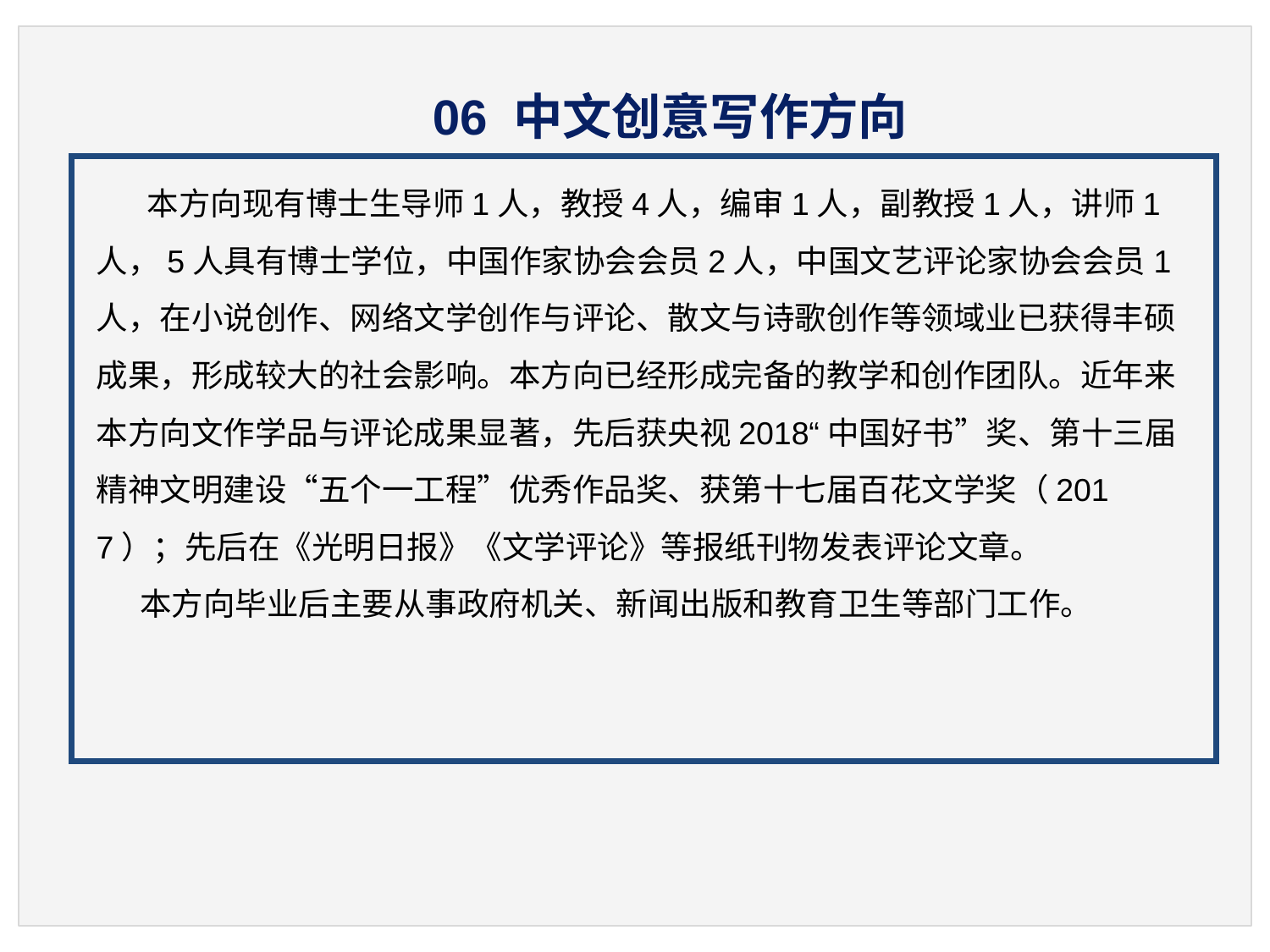

06 中文创意写作方向

      本方向现有博士生导师1人，教授4人，编审1人，副教授1人，讲师1人，5人具有博士学位，中国作家协会会员2人，中国文艺评论家协会会员1人，在小说创作、网络文学创作与评论、散文与诗歌创作等领域业已获得丰硕成果，形成较大的社会影响。本方向已经形成完备的教学和创作团队。近年来本方向文作学品与评论成果显著，先后获央视2018“中国好书”奖、第十三届精神文明建设“五个一工程”优秀作品奖、获第十七届百花文学奖（2017）；先后在《光明日报》《文学评论》等报纸刊物发表评论文章。
     本方向毕业后主要从事政府机关、新闻出版和教育卫生等部门工作。